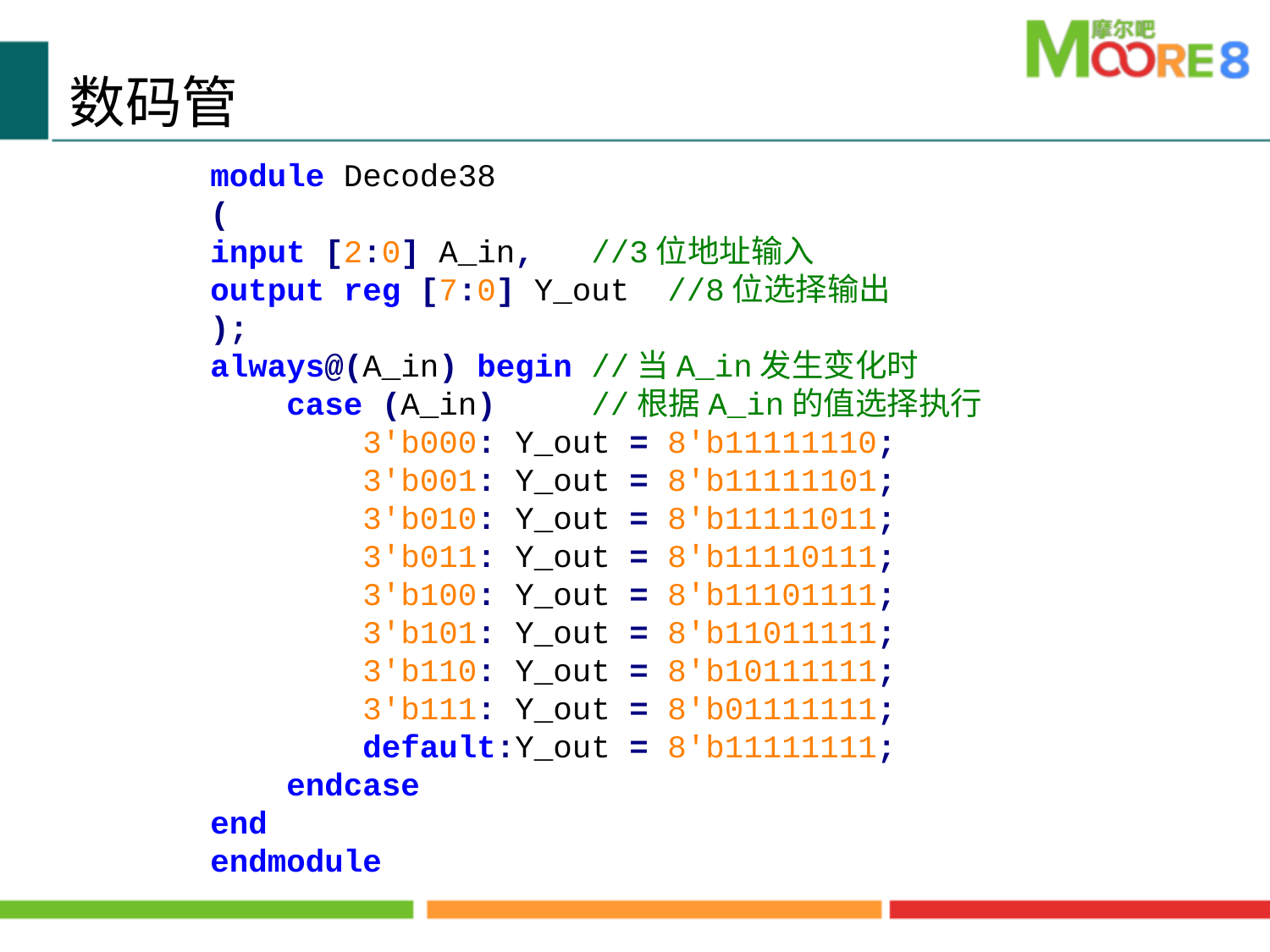

数码管
module Decode38
(
input [2:0] A_in,   //3位地址输入
output reg [7:0] Y_out  //8位选择输出
);
always@(A_in) begin //当A_in发生变化时
    case (A_in)     //根据A_in的值选择执行
        3'b000: Y_out = 8'b11111110;
        3'b001: Y_out = 8'b11111101;
        3'b010: Y_out = 8'b11111011;
        3'b011: Y_out = 8'b11110111;
        3'b100: Y_out = 8'b11101111;
        3'b101: Y_out = 8'b11011111;
        3'b110: Y_out = 8'b10111111;
        3'b111: Y_out = 8'b01111111;
        default:Y_out = 8'b11111111;
    endcase
end
endmodule